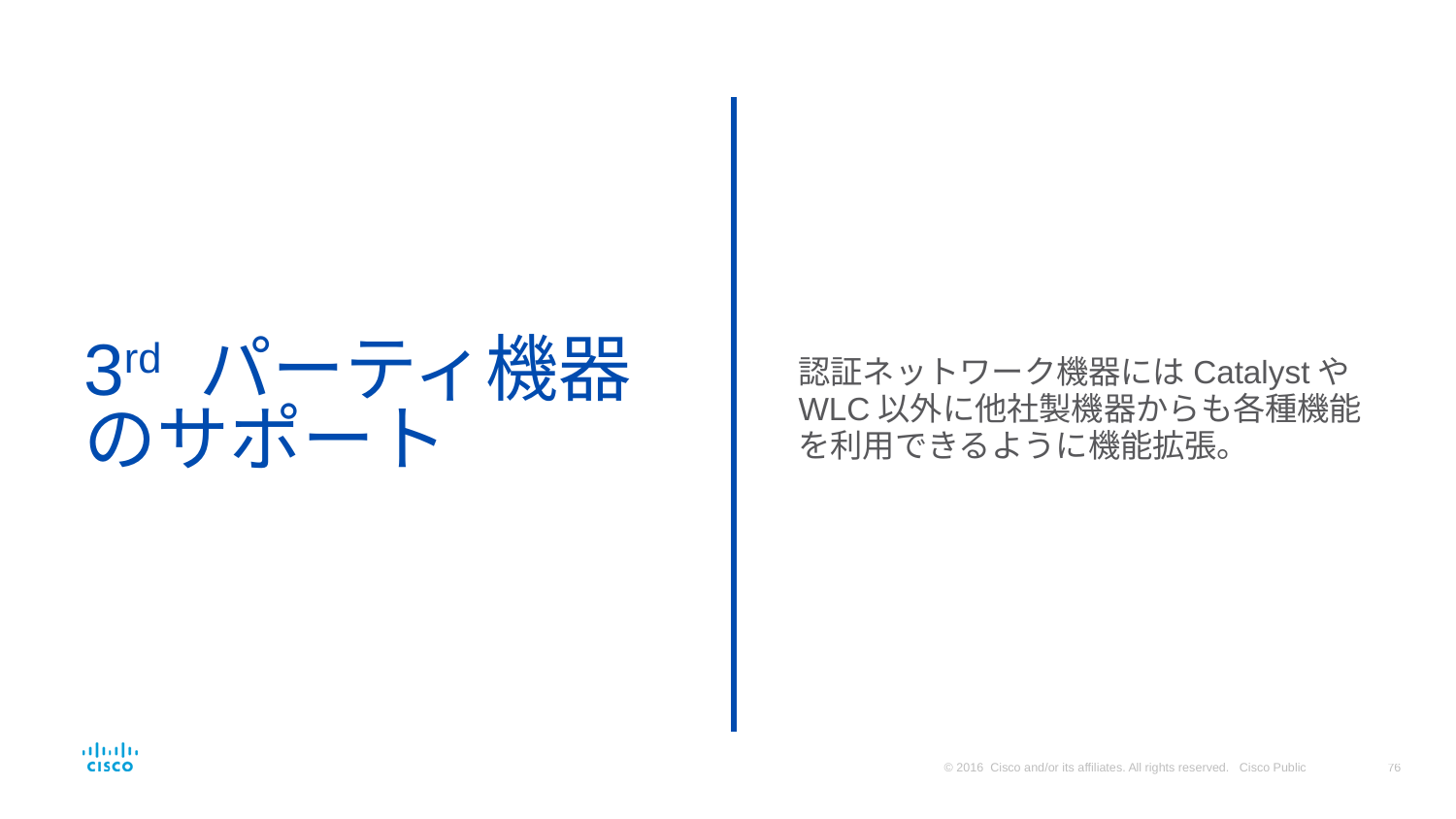

認証ネットワーク機器にはCatalystやWLC以外に他社製機器からも各種機能を利用できるように機能拡張。
# 3rd パーティ機器のサポート